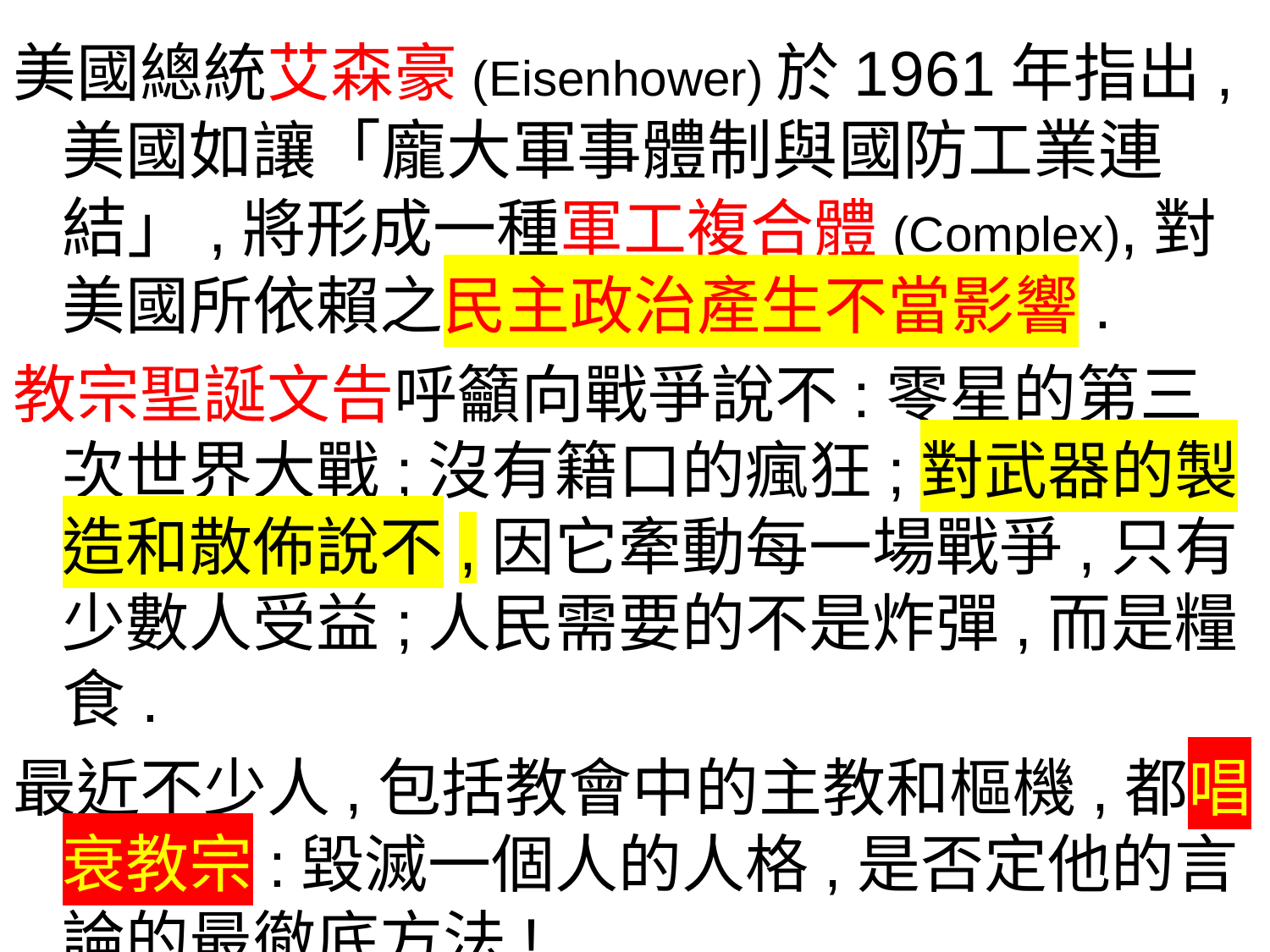

美國總統艾森豪(Eisenhower)於1961年指出,美國如讓「龐大軍事體制與國防工業連結」,將形成一種軍工複合體(Complex),對美國所依賴之民主政治產生不當影響.
教宗聖誕文告呼籲向戰爭說不:零星的第三次世界大戰;沒有籍口的瘋狂;對武器的製造和散佈說不,因它牽動每一場戰爭,只有少數人受益;人民需要的不是炸彈,而是糧食.
最近不少人,包括教會中的主教和樞機,都唱衰教宗:毀滅一個人的人格,是否定他的言論的最徹底方法!